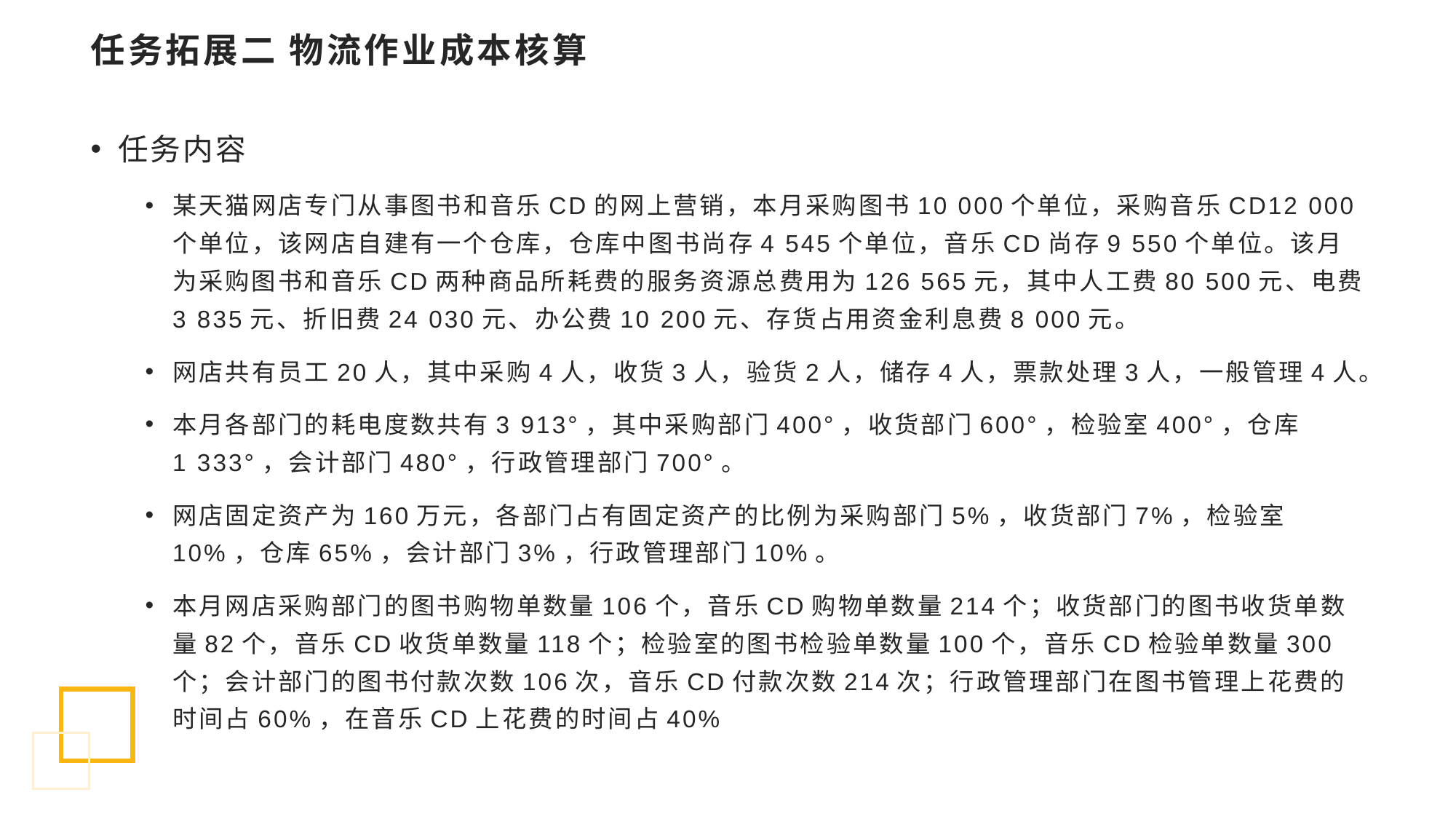

# 任务拓展二 物流作业成本核算
任务内容
某天猫网店专门从事图书和音乐CD的网上营销，本月采购图书10 000个单位，采购音乐CD12 000个单位，该网店自建有一个仓库，仓库中图书尚存4 545个单位，音乐CD尚存9 550个单位。该月为采购图书和音乐CD两种商品所耗费的服务资源总费用为126 565元，其中人工费80 500元、电费3 835元、折旧费24 030元、办公费10 200元、存货占用资金利息费8 000元。
网店共有员工20人，其中采购4人，收货3人，验货2人，储存4人，票款处理3人，一般管理4人。
本月各部门的耗电度数共有3 913°，其中采购部门400°，收货部门600°，检验室400°，仓库1 333°，会计部门480°，行政管理部门700°。
网店固定资产为160万元，各部门占有固定资产的比例为采购部门5%，收货部门7%，检验室10%，仓库65%，会计部门3%，行政管理部门10%。
本月网店采购部门的图书购物单数量106个，音乐CD购物单数量214个；收货部门的图书收货单数量82个，音乐CD收货单数量118个；检验室的图书检验单数量100个，音乐CD检验单数量300个；会计部门的图书付款次数106次，音乐CD付款次数214次；行政管理部门在图书管理上花费的时间占60%，在音乐CD上花费的时间占40%